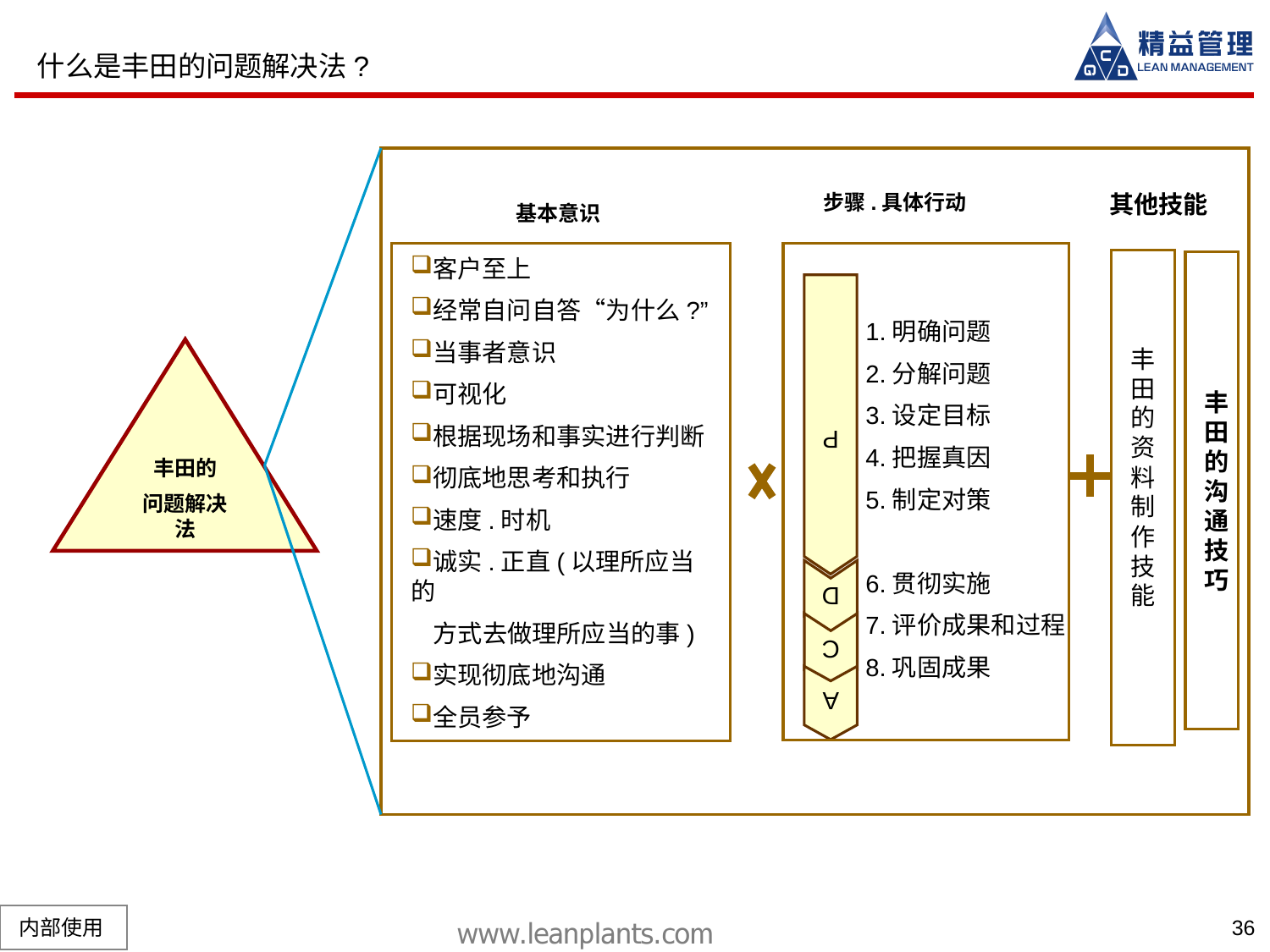

什么是丰田的问题解决法?

步骤.具体行动
其他技能
基本意识

丰田的资料制作技能

丰田的沟通技巧

客户至上
经常自问自答“为什么?”
当事者意识
可视化
根据现场和事实进行判断
彻底地思考和执行
速度.时机
诚实.正直(以理所应当的
   方式去做理所应当的事)
实现彻底地沟通
全员参予
1.明确问题
2.分解问题
3.设定目标
4.把握真因
5.制定对策

6.贯彻实施
7.评价成果和过程
8.巩固成果

P

D
C
A
丰田的
问题解决法

内部使用